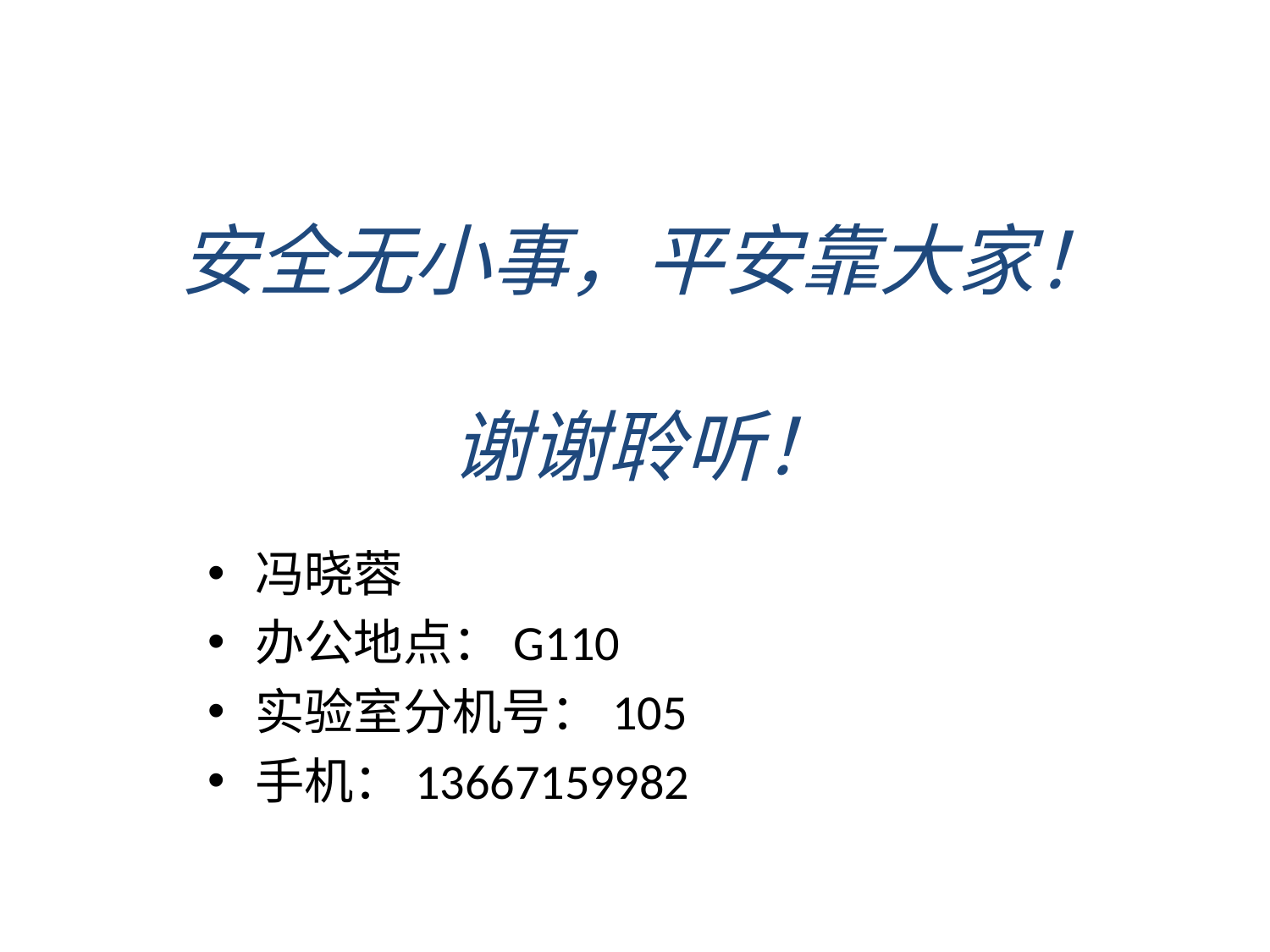

# 安全无小事，平安靠大家！ 谢谢聆听！
冯晓蓉
办公地点：G110
实验室分机号：105
手机：13667159982